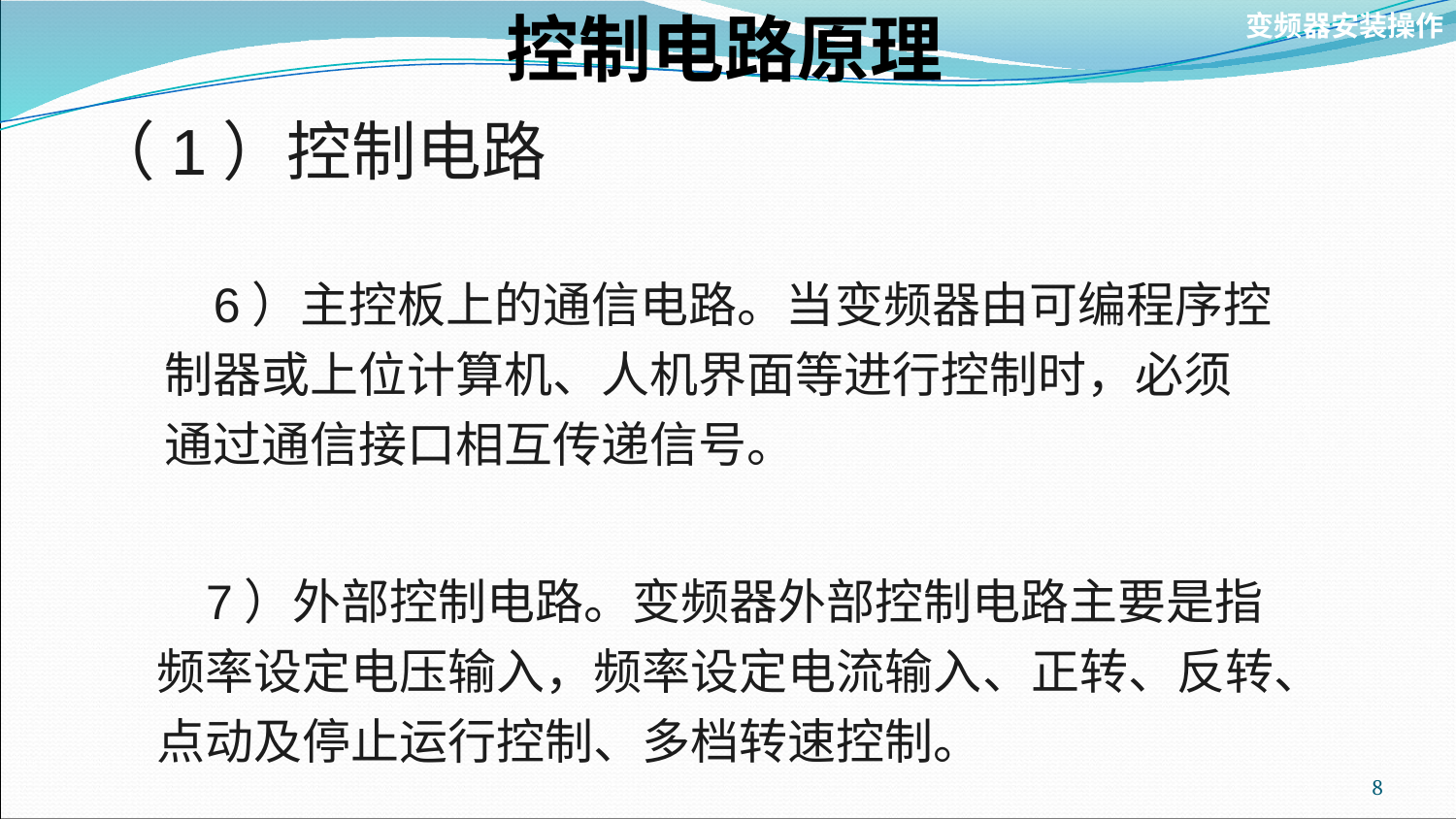

# 控制电路原理
变频器安装操作
（1）控制电路
6）主控板上的通信电路。当变频器由可编程序控制器或上位计算机、人机界面等进行控制时，必须通过通信接口相互传递信号。
7）外部控制电路。变频器外部控制电路主要是指频率设定电压输入，频率设定电流输入、正转、反转、点动及停止运行控制、多档转速控制。
8